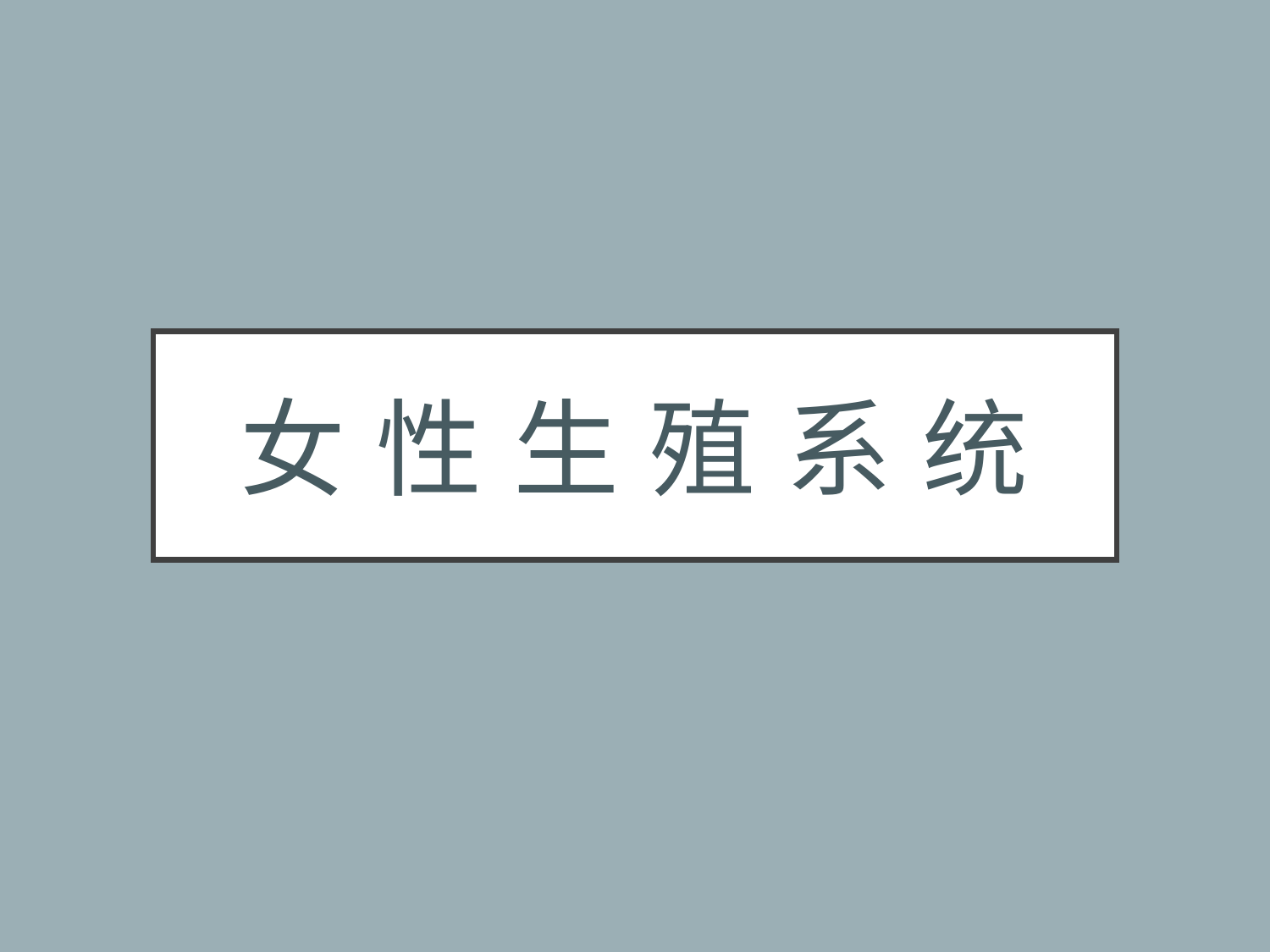

# 女 性 生 殖 系 统